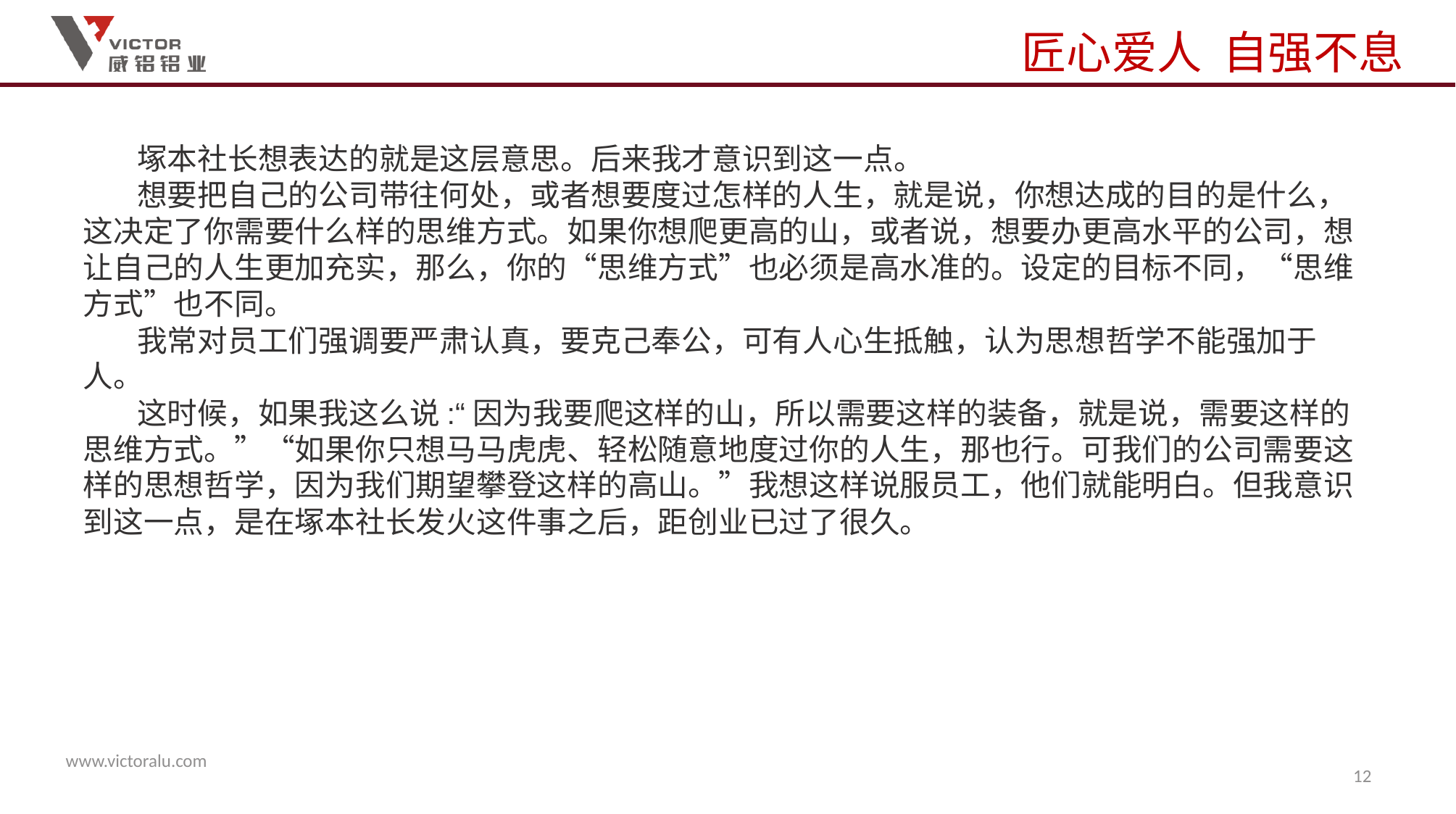

塚本社长想表达的就是这层意思。后来我才意识到这一点。
       想要把自己的公司带往何处，或者想要度过怎样的人生，就是说，你想达成的目的是什么，这决定了你需要什么样的思维方式。如果你想爬更高的山，或者说，想要办更高水平的公司，想让自己的人生更加充实，那么，你的“思维方式”也必须是高水准的。设定的目标不同，“思维方式”也不同。
       我常对员工们强调要严肃认真，要克己奉公，可有人心生抵触，认为思想哲学不能强加于人。
       这时候，如果我这么说:“因为我要爬这样的山，所以需要这样的装备，就是说，需要这样的思维方式。”“如果你只想马马虎虎、轻松随意地度过你的人生，那也行。可我们的公司需要这样的思想哲学，因为我们期望攀登这样的高山。”我想这样说服员工，他们就能明白。但我意识到这一点，是在塚本社长发火这件事之后，距创业已过了很久。
12